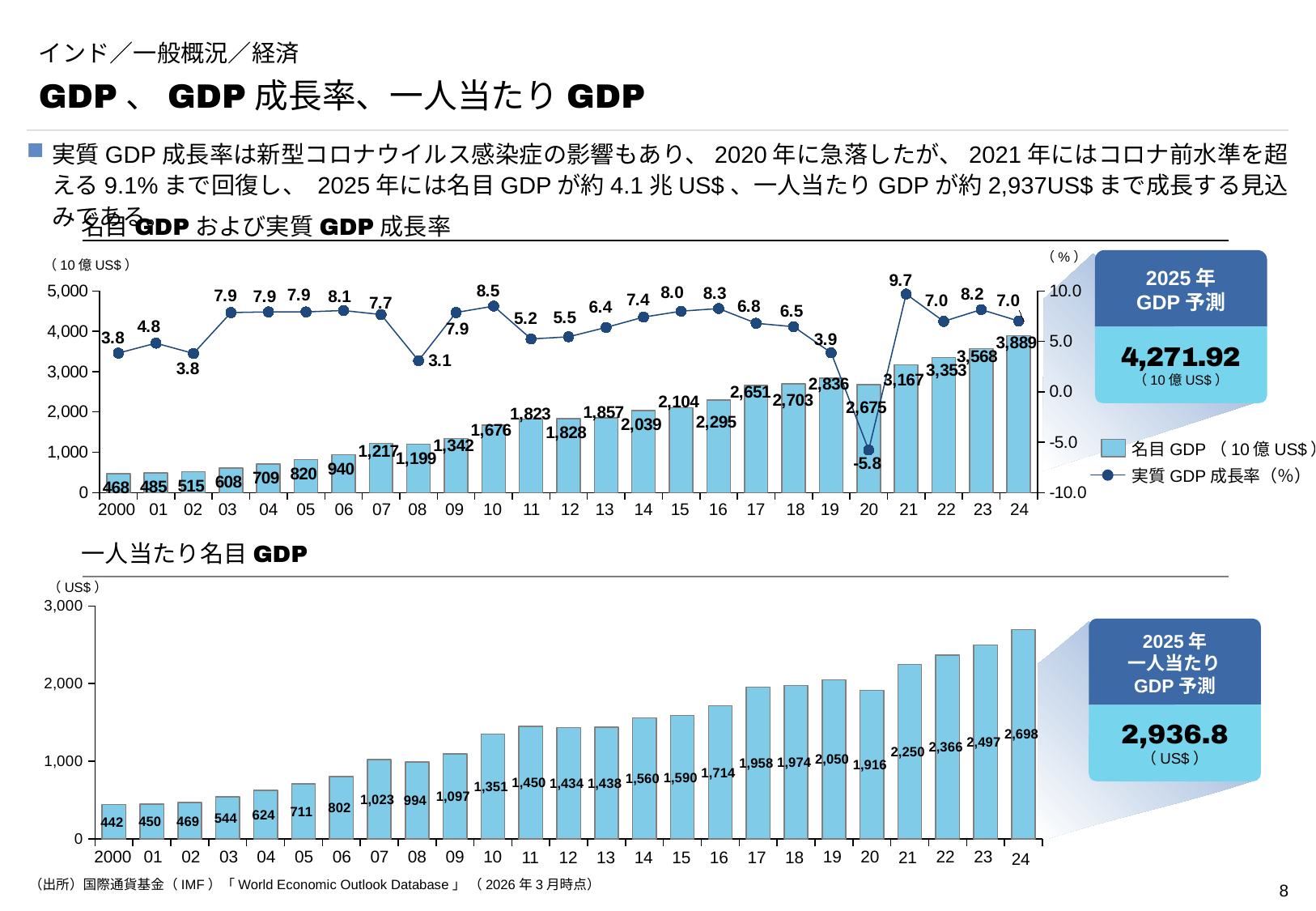

# インド／一般概況／経済
GDP、GDP成長率、一人当たりGDP
実質GDP成長率は新型コロナウイルス感染症の影響もあり、2020年に急落したが、2021年にはコロナ前水準を超える9.1%まで回復し、 2025年には名目GDPが約4.1兆US$、一人当たりGDPが約2,937US$まで成長する見込みである。
名目GDPおよび実質GDP成長率
（%）
2025年
GDP予測
（10億US$）

### Chart

| Category |  |  |
|---|---|---|
4,271.92
（10億US$）
名目GDP（10億US$）

実質GDP成長率（％）

2000
01
02
03
04
05
06
07
08
09
10
11
12
13
14
15
16
17
18
19
20
21
22
23
24
一人当たり名目GDP
（US$）

### Chart

| Category |  |
|---|---|
2025年
一人当たり
GDP予測

2,936.8
（US$）
08
09
10
20
02
03
06
07
19
2000
01
04
05
22
23
11
12
13
14
15
16
17
18
21
24
（出所）国際通貨基金（IMF）「World Economic Outlook Database」 （2026年3月時点）